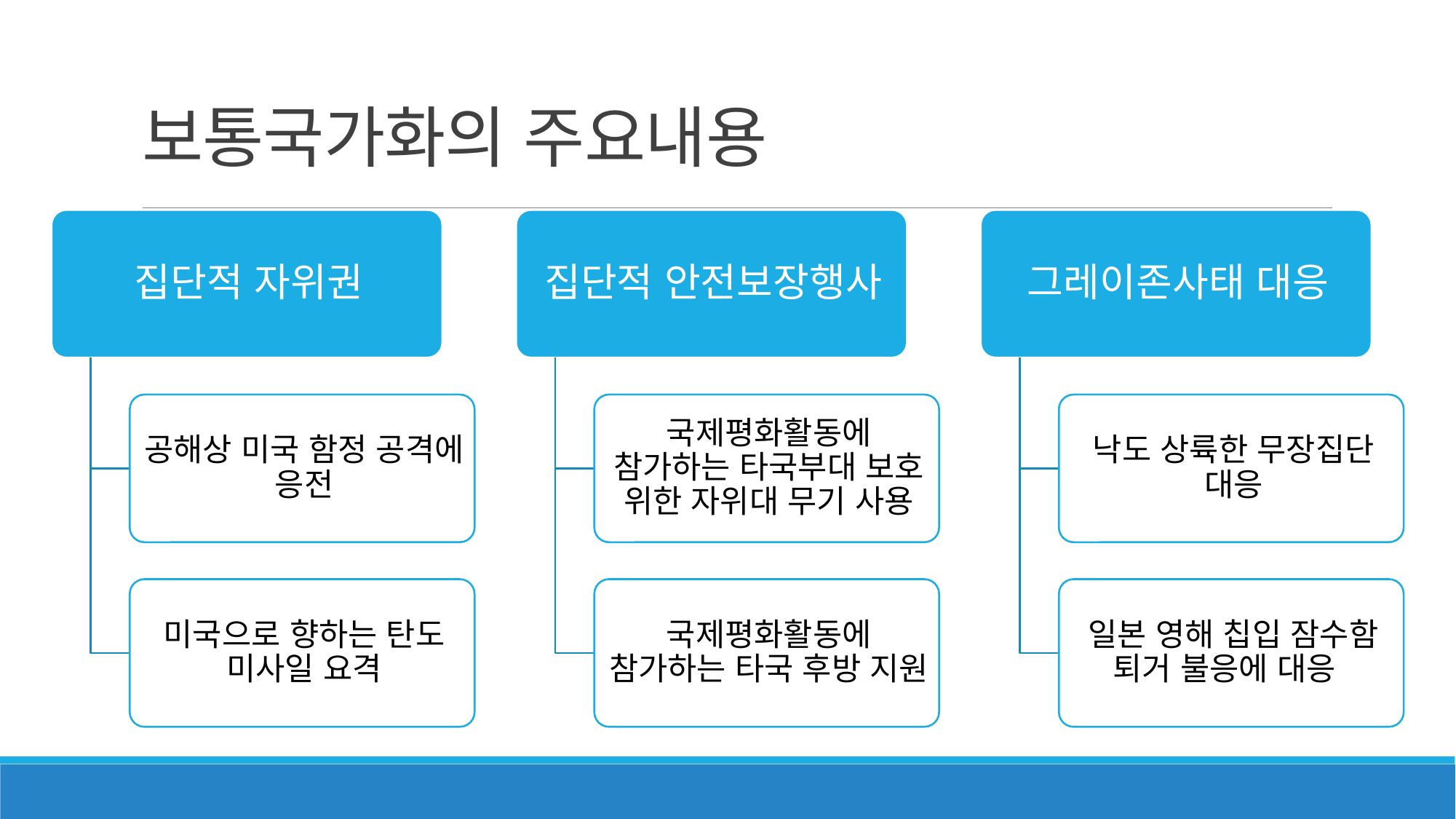

# 보통국가화의 주요내용
집단적 자위권
공해상 미국 함정 공격에 응전
미국으로 향하는 탄도 미사일 요격
집단적 안전보장행사
국제평화활동에 참가하는 타국부대 보호 위한 자위대 무기 사용
국제평화활동에 참가하는 타국 후방 지원
그레이존사태 대응
낙도 상륙한 무장집단 대응
일본 영해 칩입 잠수함 퇴거 불응에 대응